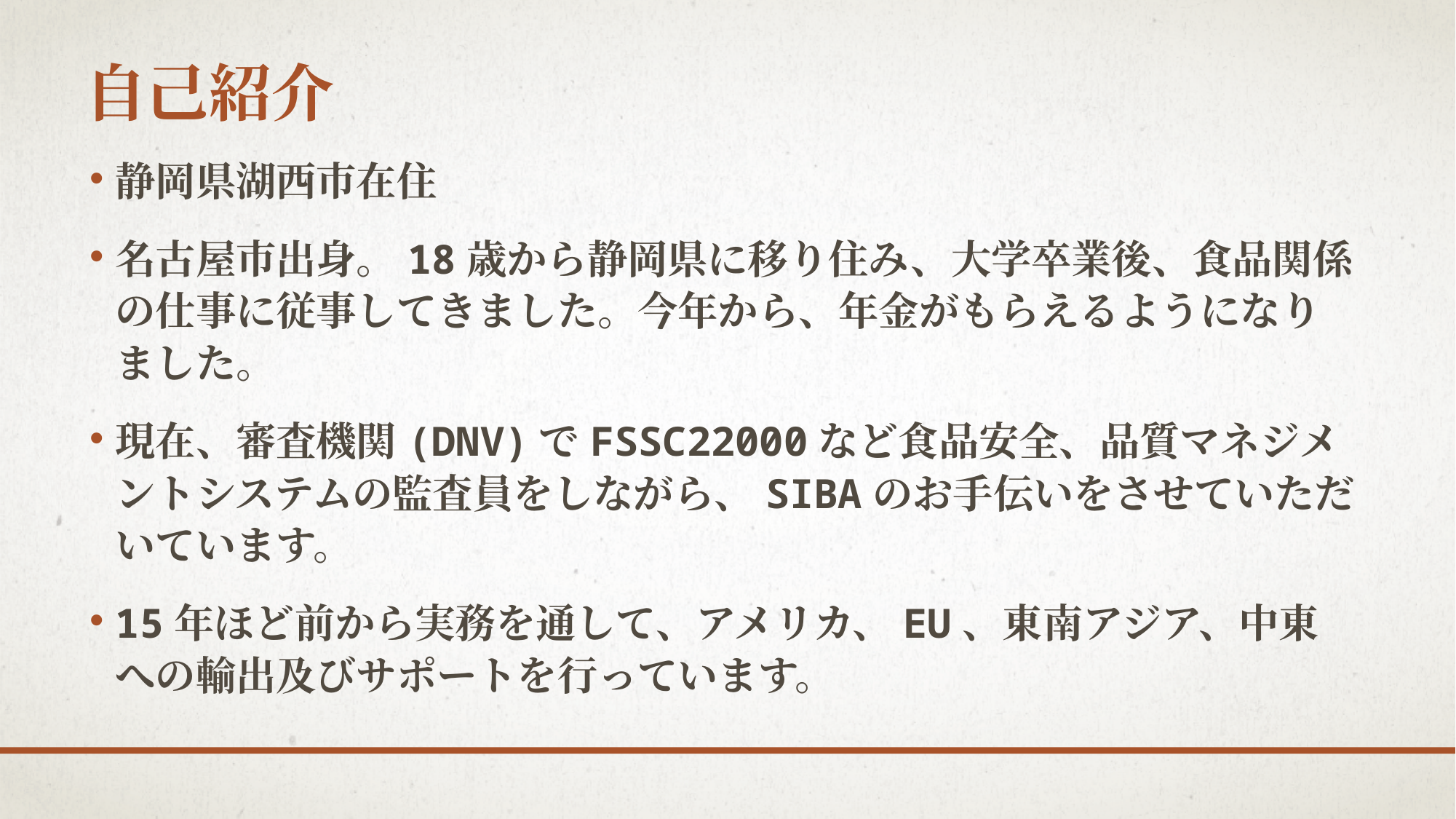

# 自己紹介
静岡県湖西市在住
名古屋市出身。18歳から静岡県に移り住み、大学卒業後、食品関係の仕事に従事してきました。今年から、年金がもらえるようになりました。
現在、審査機関(DNV)でFSSC22000など食品安全、品質マネジメントシステムの監査員をしながら、SIBAのお手伝いをさせていただいています。
15年ほど前から実務を通して、アメリカ、EU、東南アジア、中東への輸出及びサポートを行っています。